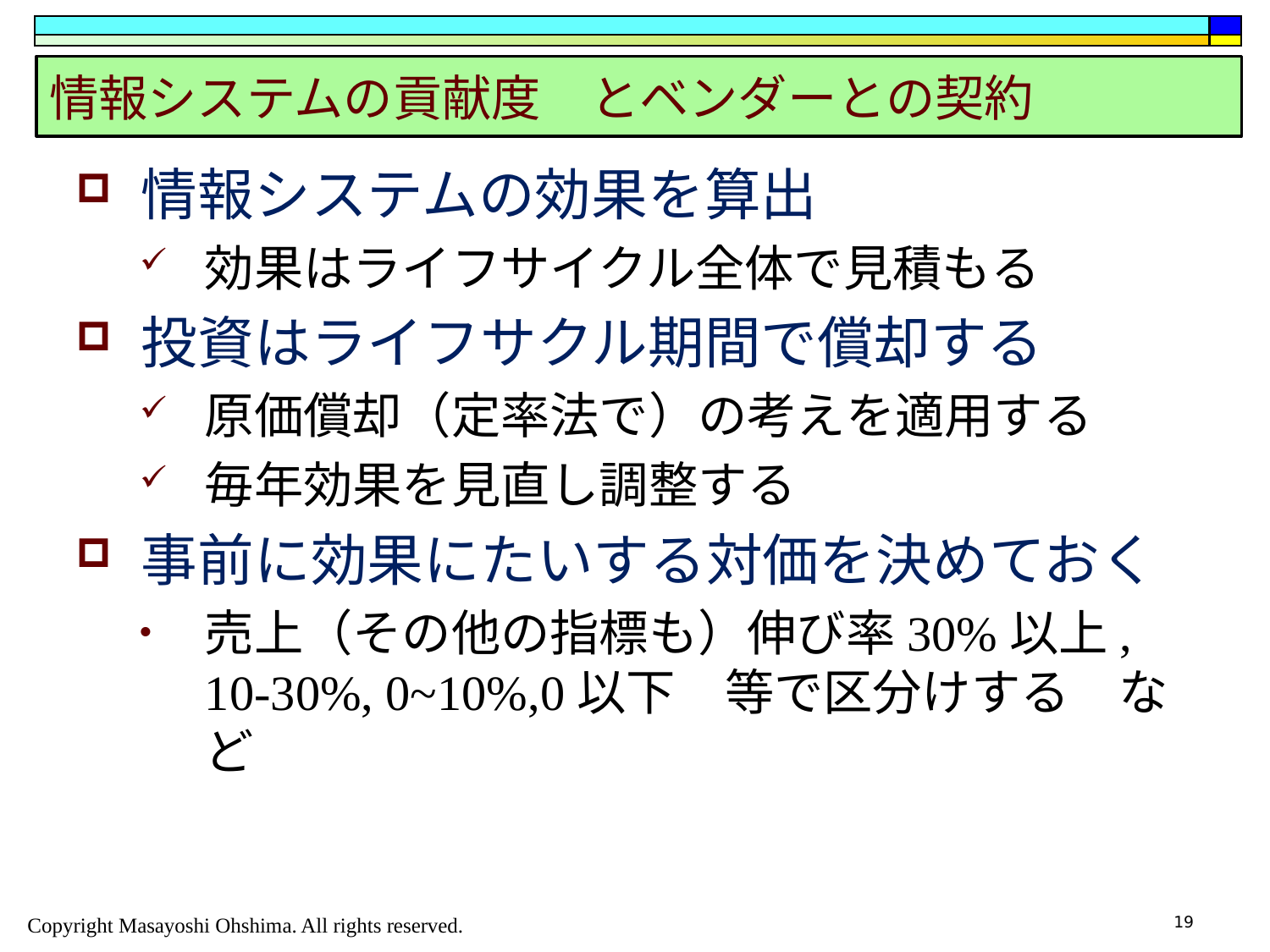

# 情報システムの貢献度　とベンダーとの契約
情報システムの効果を算出
効果はライフサイクル全体で見積もる
投資はライフサクル期間で償却する
原価償却（定率法で）の考えを適用する
毎年効果を見直し調整する
事前に効果にたいする対価を決めておく
売上（その他の指標も）伸び率30%以上, 10-30%, 0~10%,0以下　等で区分けする　など

19